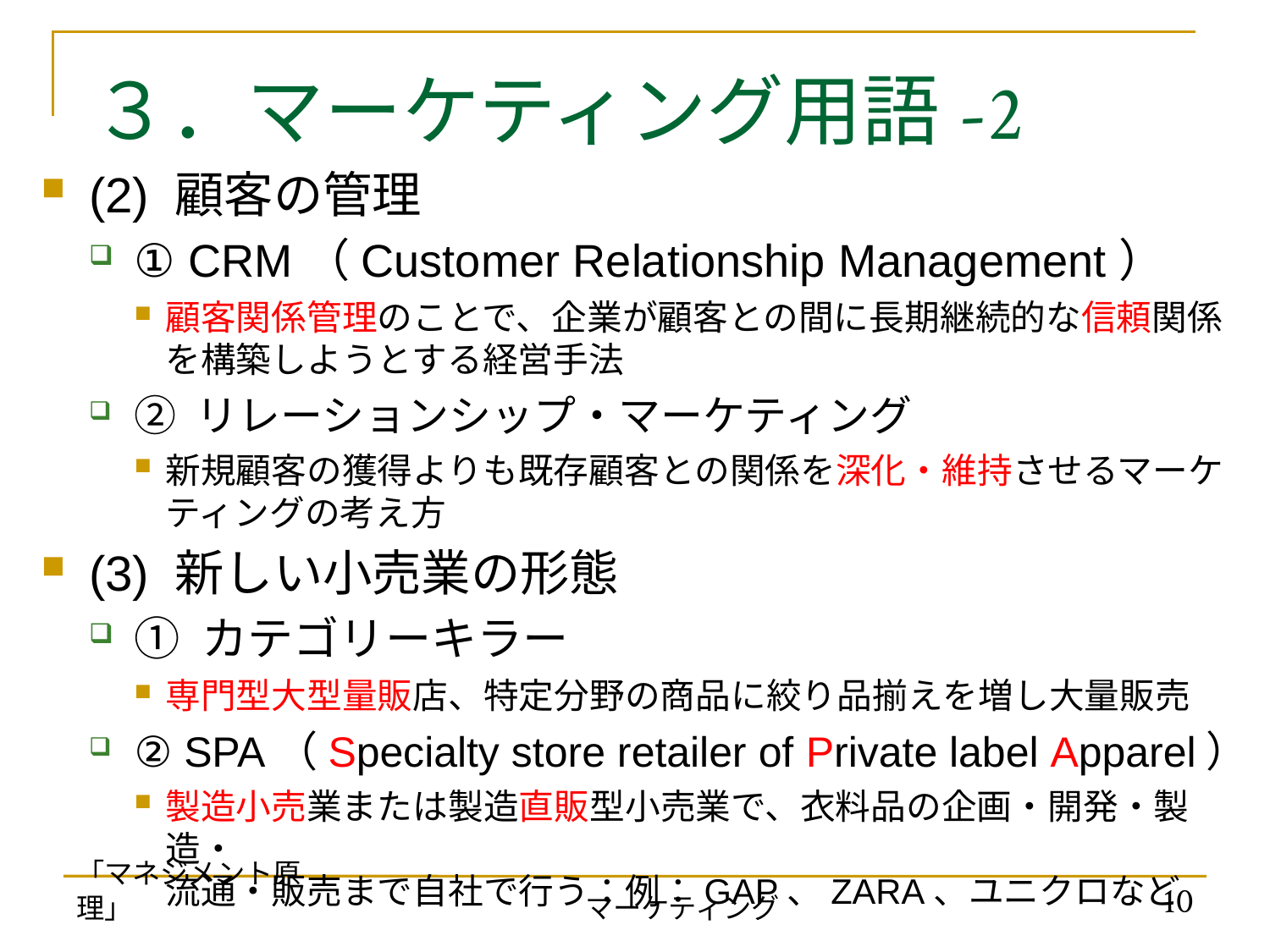

# ３．マーケティング用語-2
(2) 顧客の管理
① CRM（Customer Relationship Management）
顧客関係管理のことで、企業が顧客との間に長期継続的な信頼関係
を構築しようとする経営手法
② リレーションシップ・マーケティング
新規顧客の獲得よりも既存顧客との関係を深化・維持させるマーケティングの考え方
(3) 新しい小売業の形態
① カテゴリーキラー
専門型大型量販店、特定分野の商品に絞り品揃えを増し大量販売
② SPA（Specialty store retailer of Private label Apparel）
製造小売業または製造直販型小売業で、衣料品の企画・開発・製造・
流通・販売まで自社で行う：例：GAP、ZARA、ユニクロなど
「マネジメント原理」
10
マーケティング